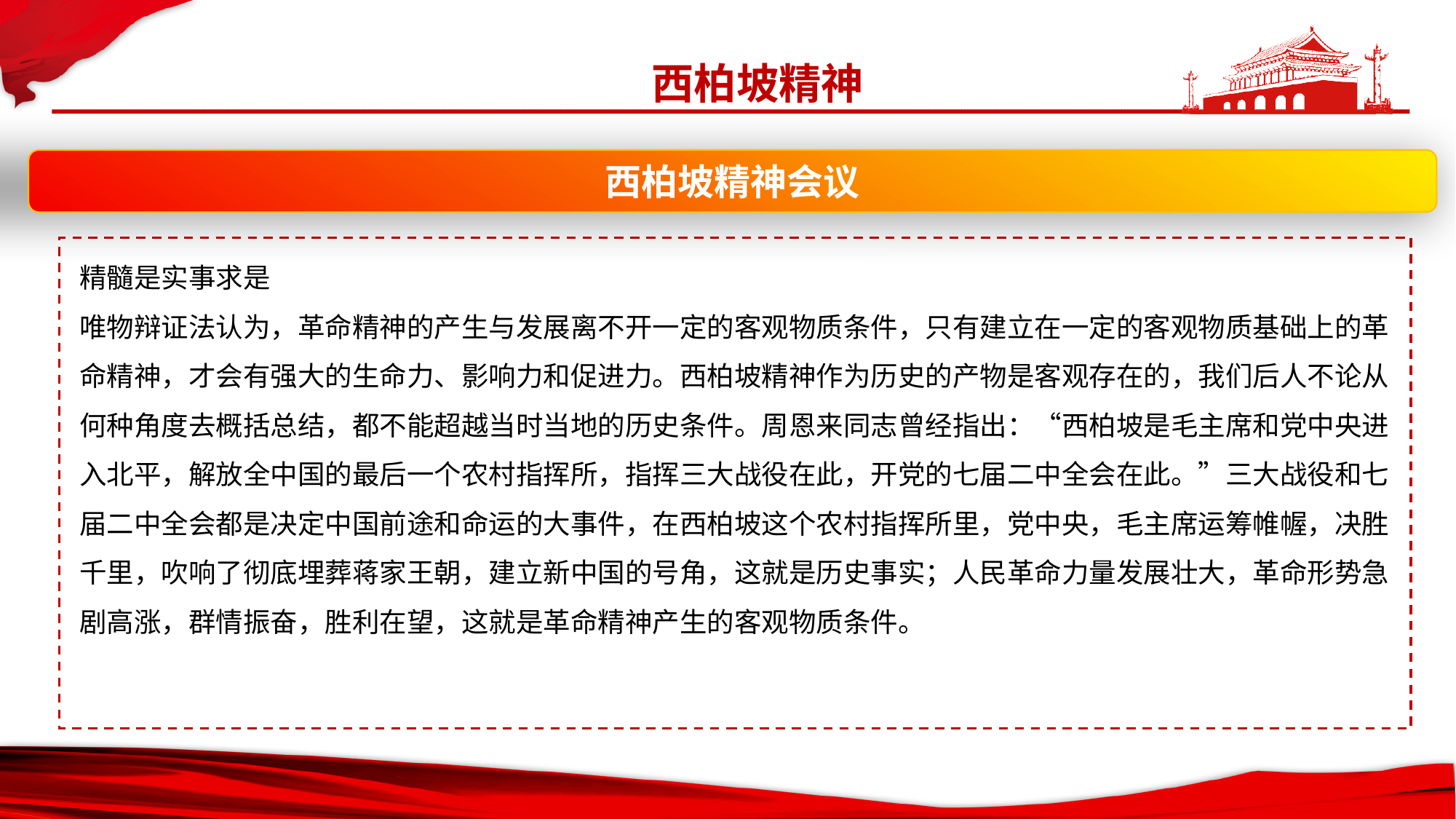

西柏坡精神
西柏坡精神会议

精髓是实事求是
唯物辩证法认为，革命精神的产生与发展离不开一定的客观物质条件，只有建立在一定的客观物质基础上的革命精神，才会有强大的生命力、影响力和促进力。西柏坡精神作为历史的产物是客观存在的，我们后人不论从何种角度去概括总结，都不能超越当时当地的历史条件。周恩来同志曾经指出：“西柏坡是毛主席和党中央进入北平，解放全中国的最后一个农村指挥所，指挥三大战役在此，开党的七届二中全会在此。”三大战役和七届二中全会都是决定中国前途和命运的大事件，在西柏坡这个农村指挥所里，党中央，毛主席运筹帷幄，决胜千里，吹响了彻底埋葬蒋家王朝，建立新中国的号角，这就是历史事实；人民革命力量发展壮大，革命形势急剧高涨，群情振奋，胜利在望，这就是革命精神产生的客观物质条件。